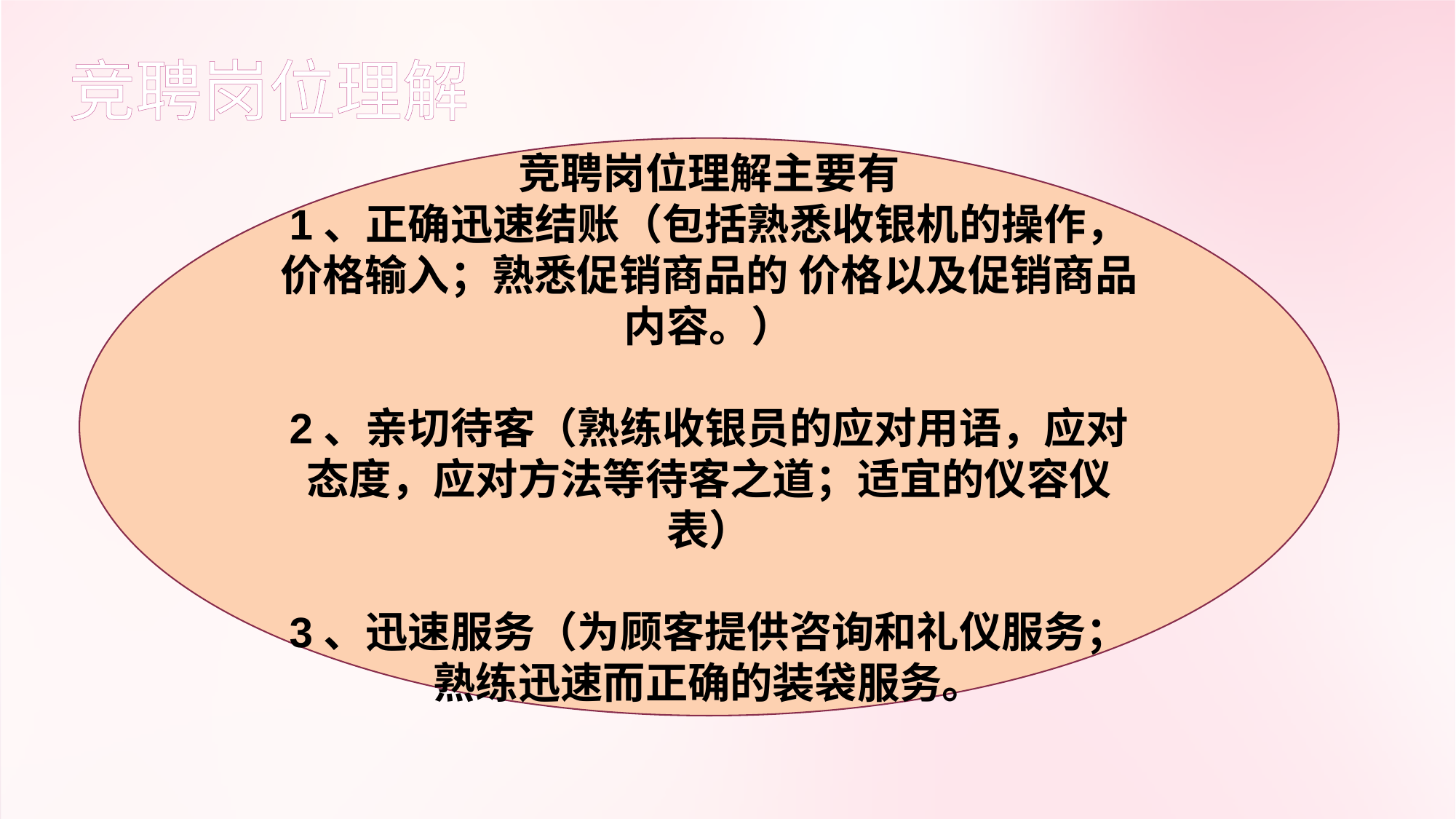

竞聘岗位理解
竞聘岗位理解主要有
1、正确迅速结账（包括熟悉收银机的操作，价格输入；熟悉促销商品的 价格以及促销商品内容。）

2、亲切待客（熟练收银员的应对用语，应对态度，应对方法等待客之道；适宜的仪容仪表）

3、迅速服务（为顾客提供咨询和礼仪服务；熟练迅速而正确的装袋服务。